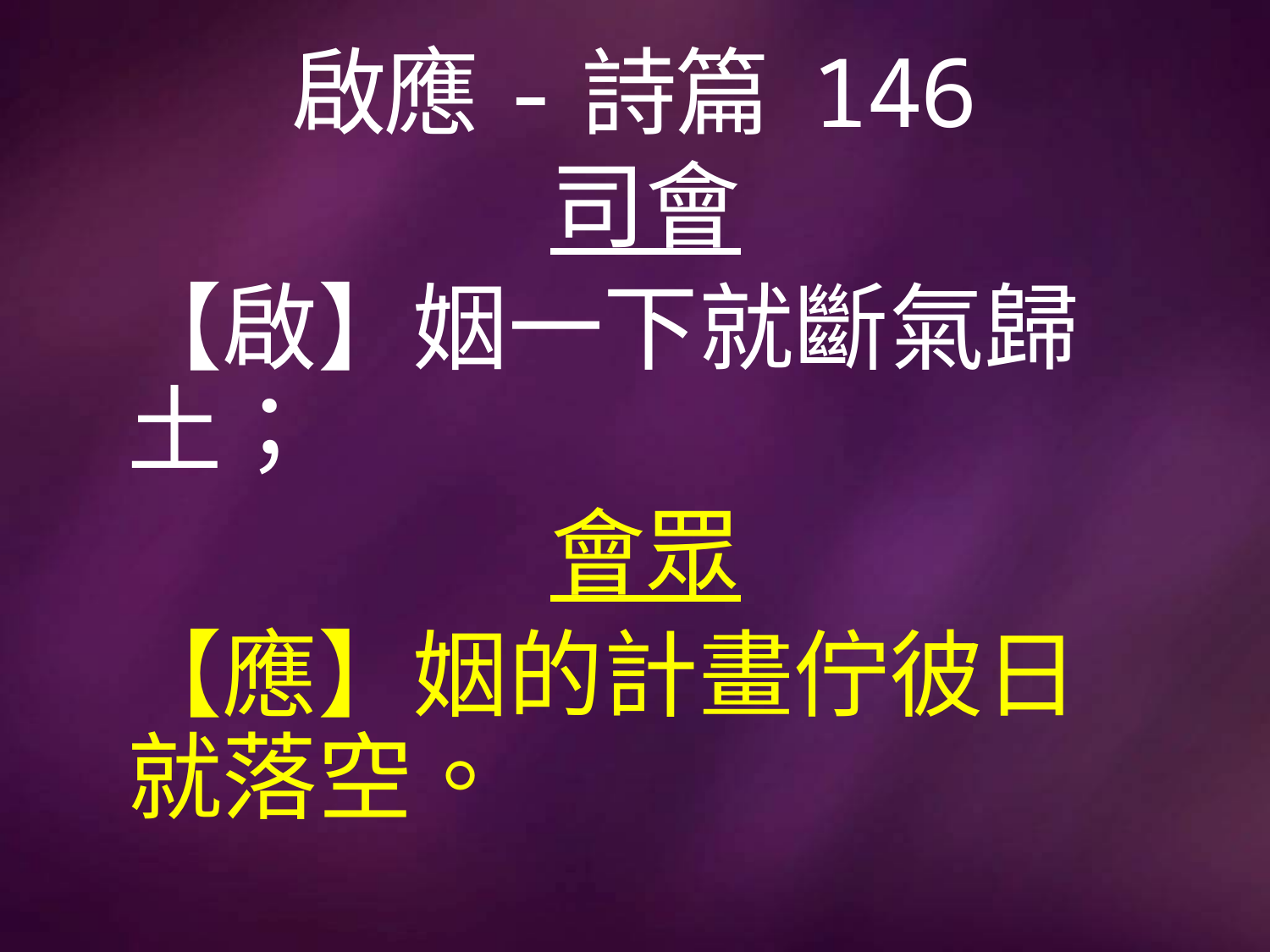

# 啟應-詩篇 146
司會
【啟】姻一下就斷氣歸土；
會眾
【應】姻的計畫佇彼日就落空。